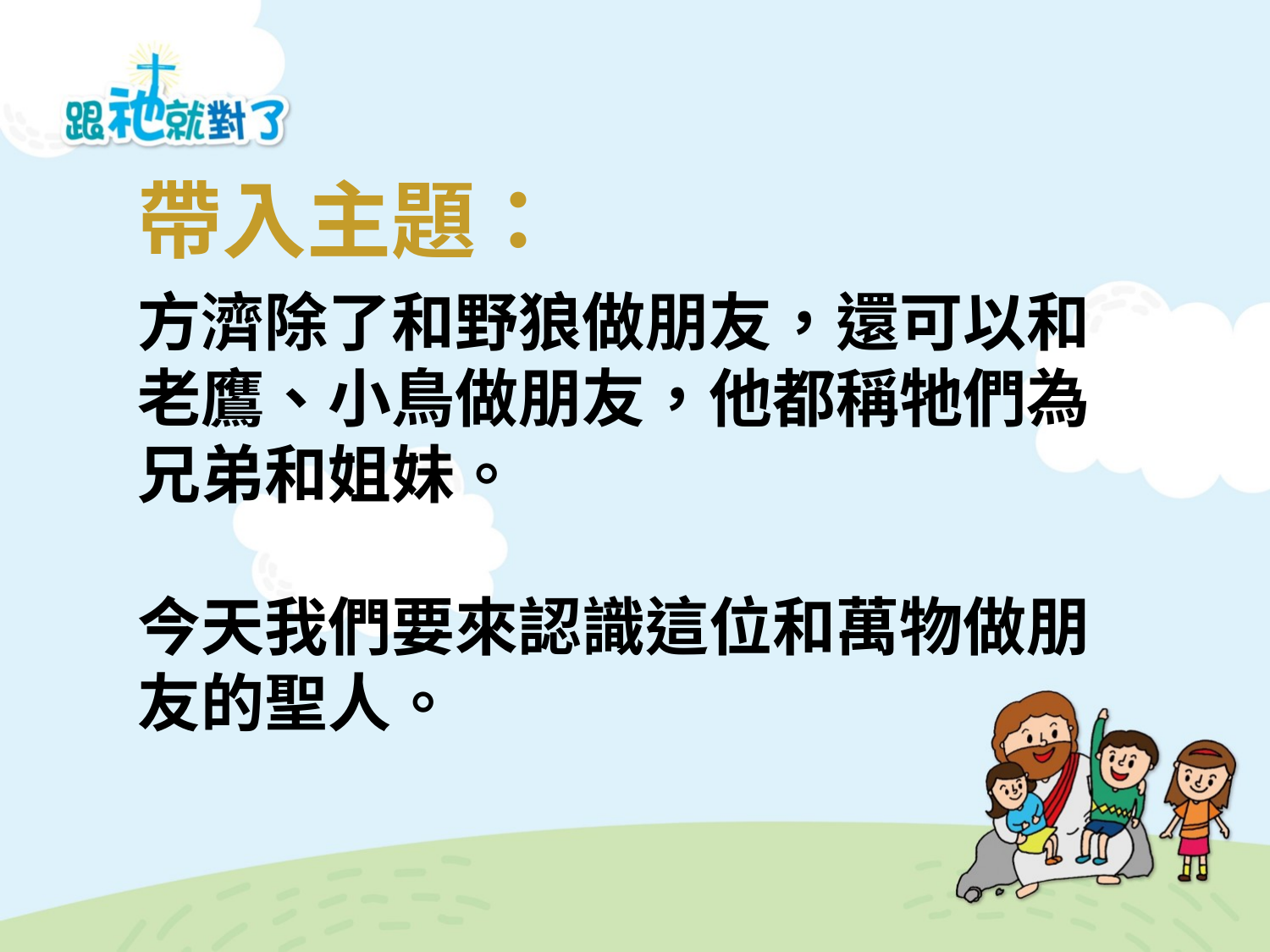

帶入主題：
方濟除了和野狼做朋友，還可以和老鷹、小鳥做朋友，他都稱牠們為兄弟和姐妹。

今天我們要來認識這位和萬物做朋友的聖人。